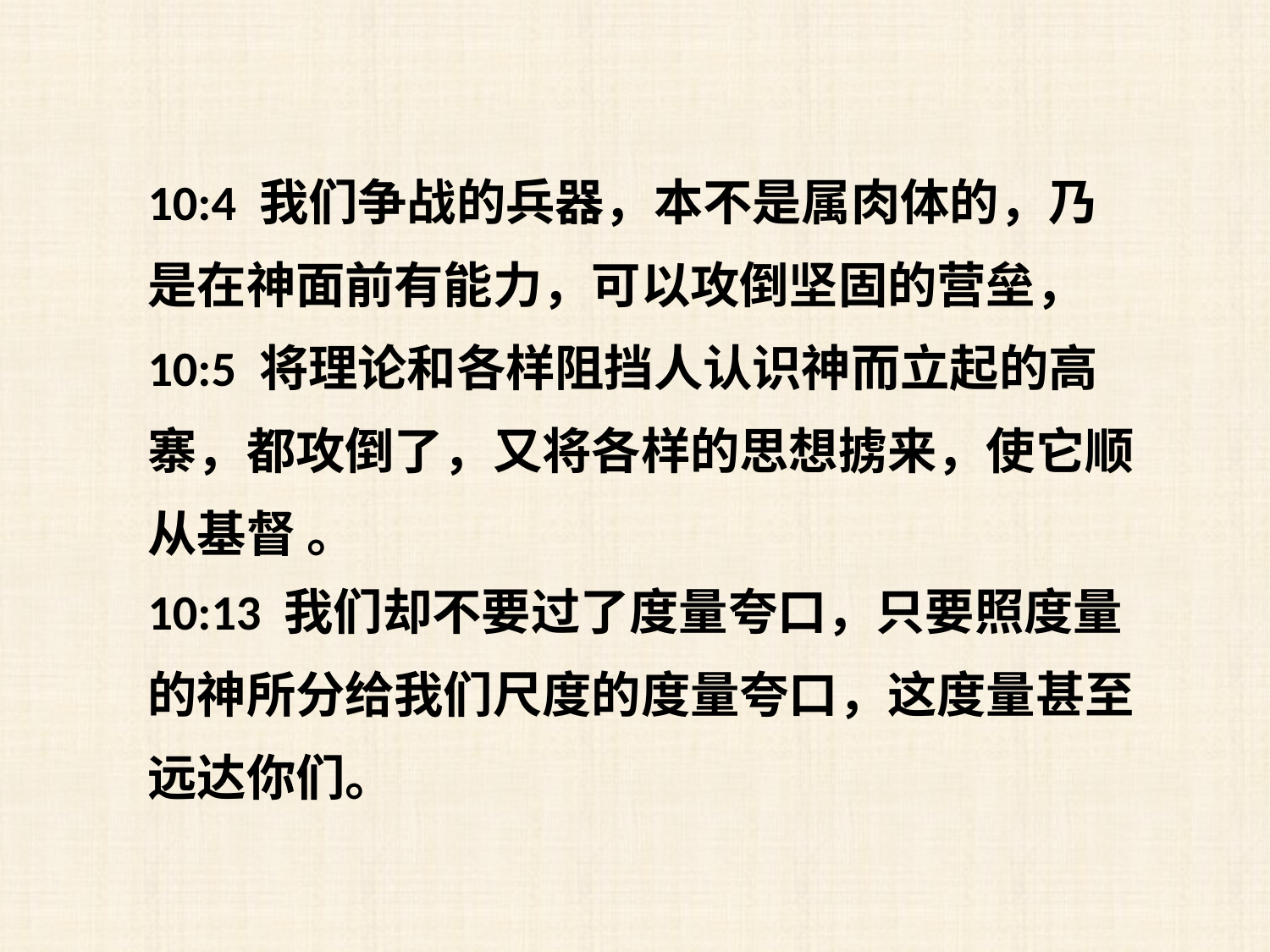

10:4 我们争战的兵器，本不是属肉体的，乃是在神面前有能力，可以攻倒坚固的营垒，
10:5 将理论和各样阻挡人认识神而立起的高寨，都攻倒了，又将各样的思想掳来，使它顺从基督 。
10:13 我们却不要过了度量夸口，只要照度量的神所分给我们尺度的度量夸口，这度量甚至远达你们。